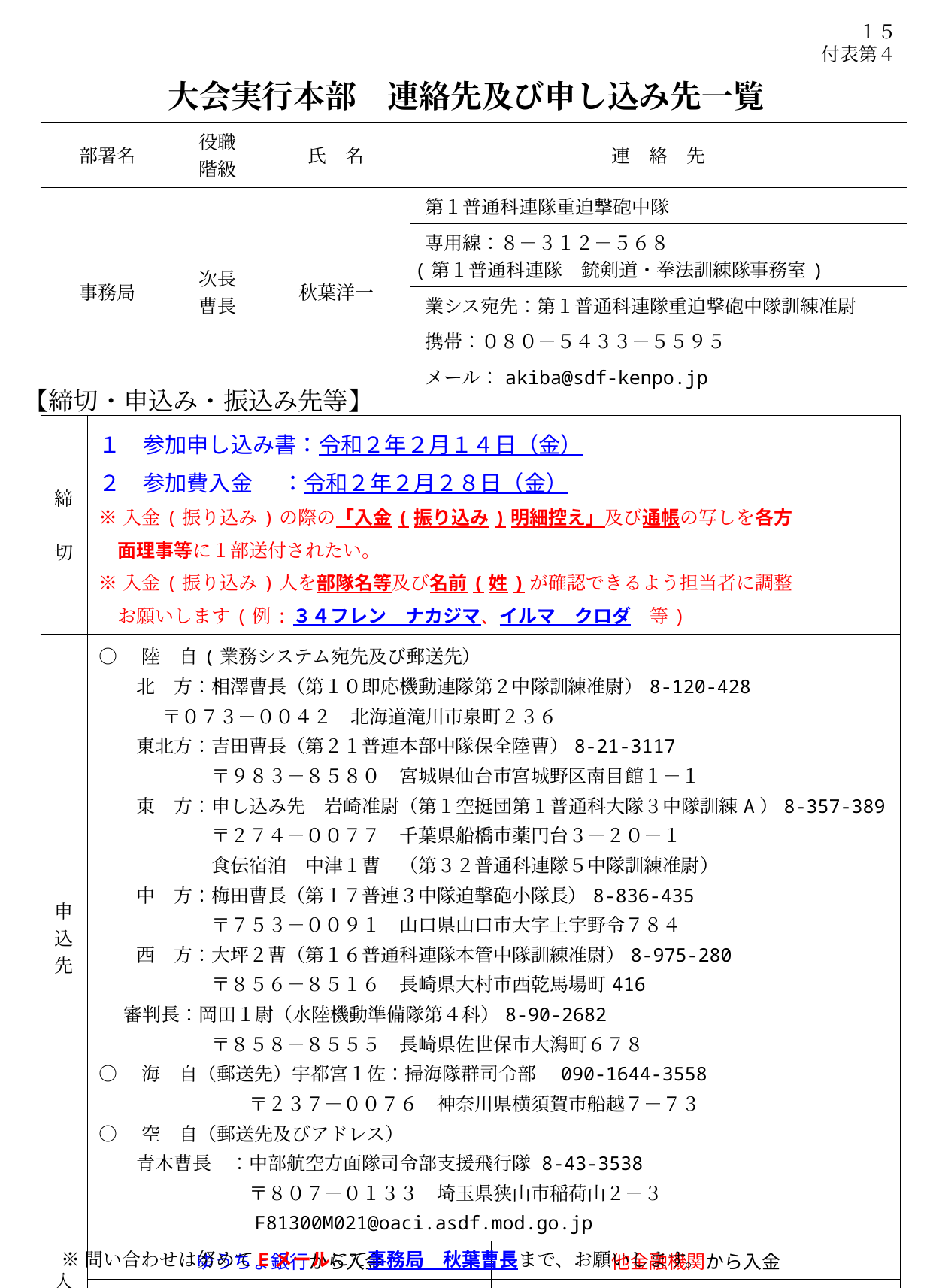

１５
付表第４
大会実行本部　連絡先及び申し込み先一覧
| 部署名 | 役職 階級 | 氏　名 | 連　絡　先 |
| --- | --- | --- | --- |
| 事務局 | 次長 曹長 | 秋葉洋一 | 第１普通科連隊重迫撃砲中隊 |
|  |  |  | 専用線：８－３１２－５６８ (第１普通科連隊　銃剣道・拳法訓練隊事務室) |
|  |  |  | 業シス宛先：第１普通科連隊重迫撃砲中隊訓練准尉 |
|  |  |  | 携帯：０８０－５４３３－５５９５ |
|  |  |  | メール：akiba@sdf-kenpo.jp |
【締切・申込み・振込み先等】
| 締　切 | １　参加申し込み書：令和２年２月１４日（金） ２　参加費入金 ：令和２年２月２８日（金） ※入金(振り込み)の際の「入金(振り込み)明細控え」及び通帳の写しを各方 　面理事等に１部送付されたい。 ※入金(振り込み)人を部隊名等及び名前(姓)が確認できるよう担当者に調整 　お願いします(例:３４フレン　ナカジマ、イルマ　クロダ　等) |  |
| --- | --- | --- |
| 申込先 | ○　陸　自(業務システム宛先及び郵送先） 　　北　方：相澤曹長（第１０即応機動連隊第２中隊訓練准尉）8-120-428 〒０７３－００４２　北海道滝川市泉町２３６ 　　東北方：吉田曹長（第２１普連本部中隊保全陸曹）8-21-3117 　　　　　　〒９８３－８５８０　宮城県仙台市宮城野区南目館１－１ 　　東　方：申し込み先　岩崎准尉（第１空挺団第１普通科大隊３中隊訓練A）8-357-389 　　　　　　〒２７４－００７７　千葉県船橋市薬円台３－２０－１ 　　　　　　食伝宿泊　中津１曹　（第３２普通科連隊５中隊訓練准尉） 　　中　方：梅田曹長（第１７普連３中隊迫撃砲小隊長）8-836-435 　　　　　　〒７５３－００９１　山口県山口市大字上宇野令７８４ 　　西　方：大坪２曹（第１６普通科連隊本管中隊訓練准尉）8-975-280 　　　　　　〒８５６－８５１６　長崎県大村市西乾馬場町416 審判長：岡田１尉（水陸機動準備隊第４科）8-90-2682 　　　　　　〒８５８－８５５５　長崎県佐世保市大潟町６７８ ○　海　自（郵送先）宇都宮１佐：掃海隊群司令部　090-1644-3558 　　　　　　　　〒２３７－００７６　神奈川県横須賀市船越７－７３ ○　空　自（郵送先及びアドレス） 　　青木曹長　：中部航空方面隊司令部支援飛行隊 8-43-3538 　　　　　　　　〒８０７－０１３３　埼玉県狭山市稲荷山２－３ 　　　　　　　　F81300M021@oaci.asdf.mod.go.jp |  |
| 入金　先 | ゆうちょ銀行から入金 | 他金融機関から入金 |
|  | 銀行名　：ゆうちょ銀行 記　号　：１０５６０　　　　　 番　号　：８１７００３７１　 名義人　：一般社団法人　全自衛隊拳法連盟 | 銀行名　：ゆうちょ銀行 店　名　：○五八　　　　店　番：０５８ 普通口座：８１７００３７　　 名義人　：一般社団法人　全自衛隊拳法連盟 |
※問い合わせは努めてEメールにて事務局　秋葉曹長まで、お願いします。